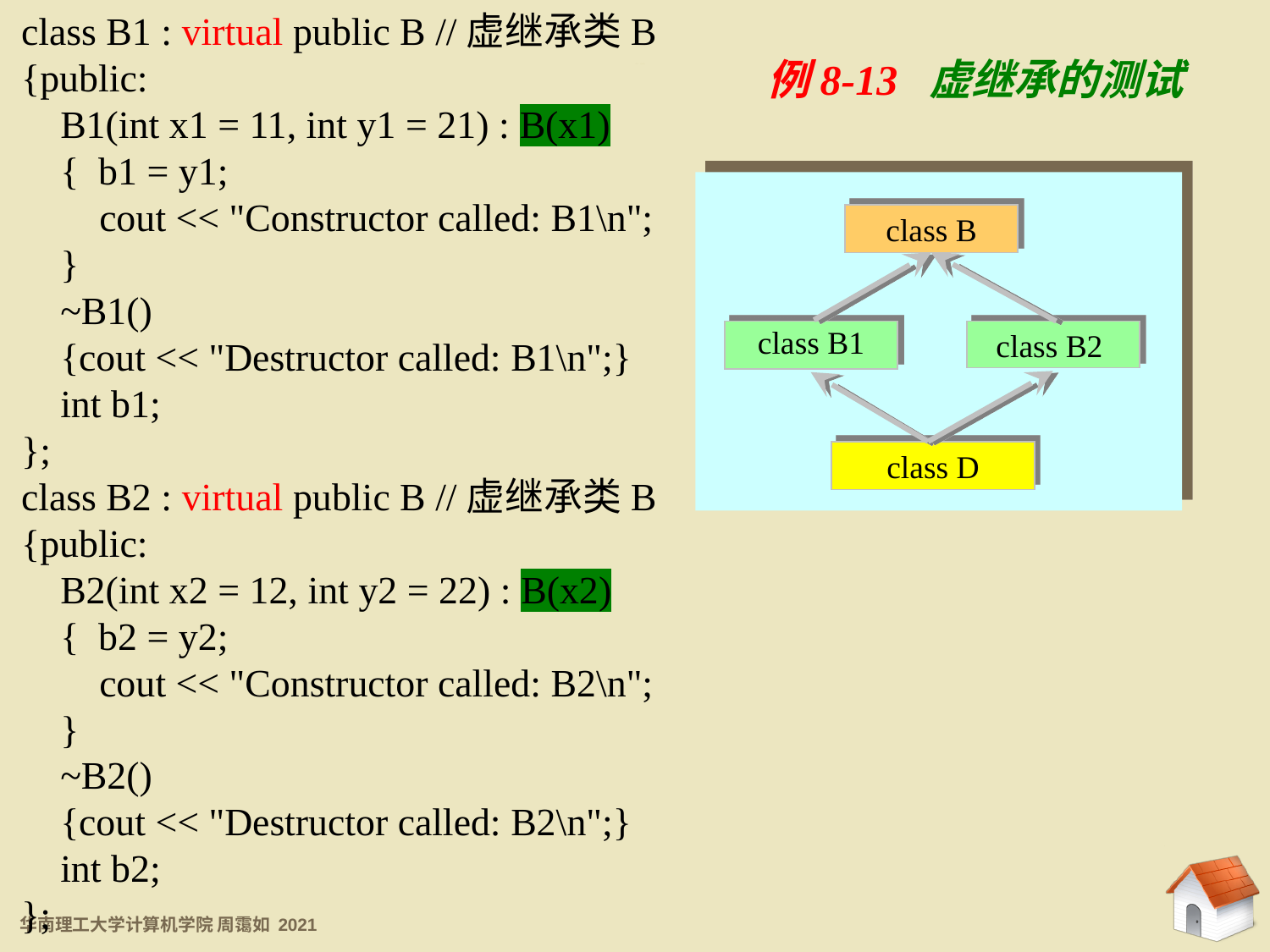

class B1 : virtual public B //虚继承类B
{public:
    B1(int x1 = 11, int y1 = 21) : B(x1)
    {  b1 = y1;
        cout << "Constructor called: B1\n";
    }
    ~B1()
    {cout << "Destructor called: B1\n";}
    int b1;
};
class B2 : virtual public B //虚继承类B
{public:
    B2(int x2 = 12, int y2 = 22) : B(x2)
    {  b2 = y2;
        cout << "Constructor called: B2\n";
    }
    ~B2()
    {cout << "Destructor called: B2\n";}
    int b2;
};
例8-13  虚继承的测试
8.5.2  虚基类

class B

class B1
class B2

class D
class B
class B

class B1
class B2

class D